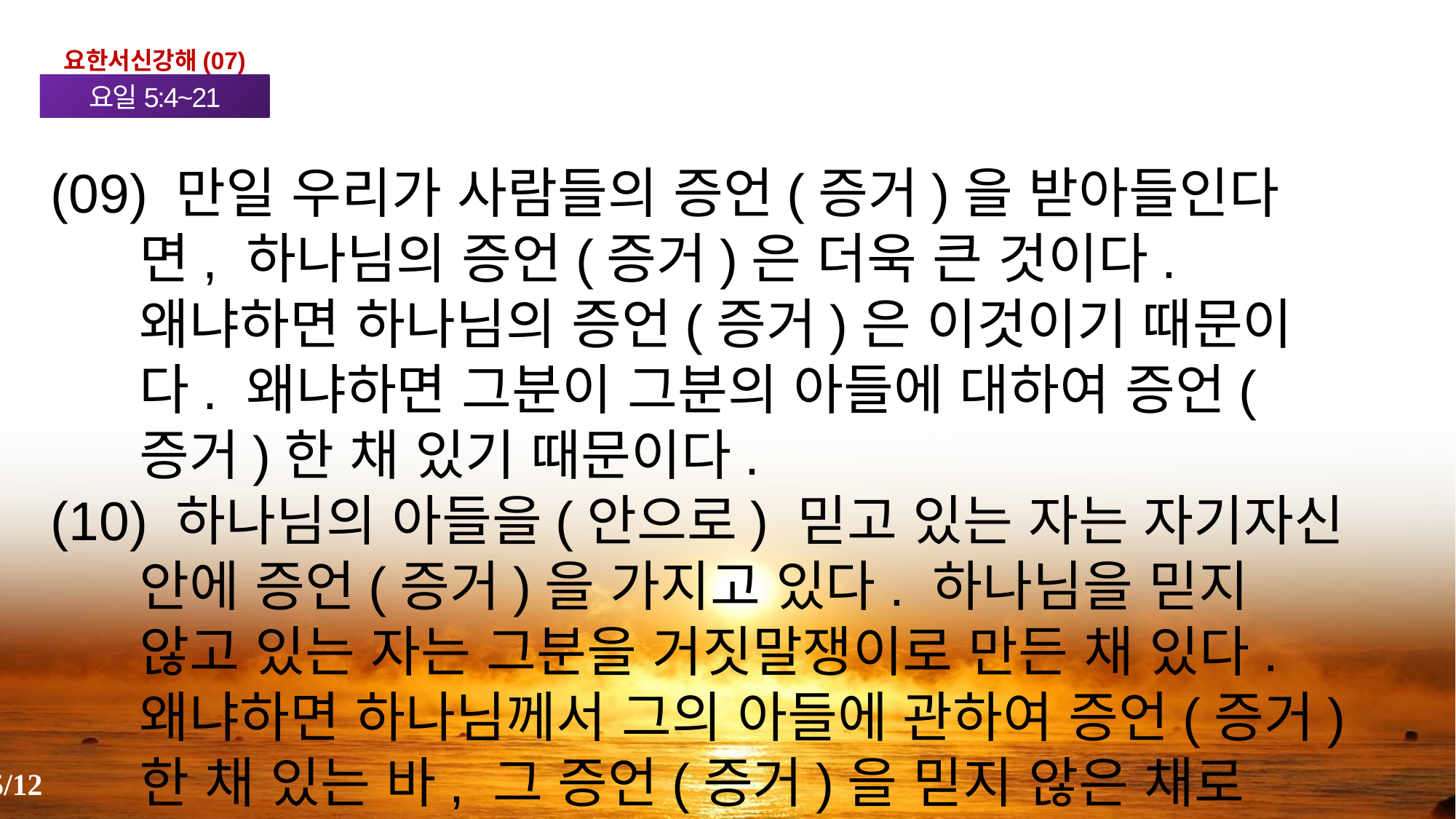

요한서신강해(07)
요일5:4~21

(09) 만일 우리가 사람들의 증언(증거)을 받아들인다면, 하나님의 증언(증거)은 더욱 큰 것이다. 왜냐하면 하나님의 증언(증거)은 이것이기 때문이다. 왜냐하면 그분이 그분의 아들에 대하여 증언(증거)한 채 있기 때문이다.
(10) 하나님의 아들을(안으로) 믿고 있는 자는 자기자신 안에 증언(증거)을 가지고 있다. 하나님을 믿지 않고 있는 자는 그분을 거짓말쟁이로 만든 채 있다. 왜냐하면 하나님께서 그의 아들에 관하여 증언(증거)한 채 있는 바, 그 증언(증거)을 믿지 않은 채로 있기 때문이다.